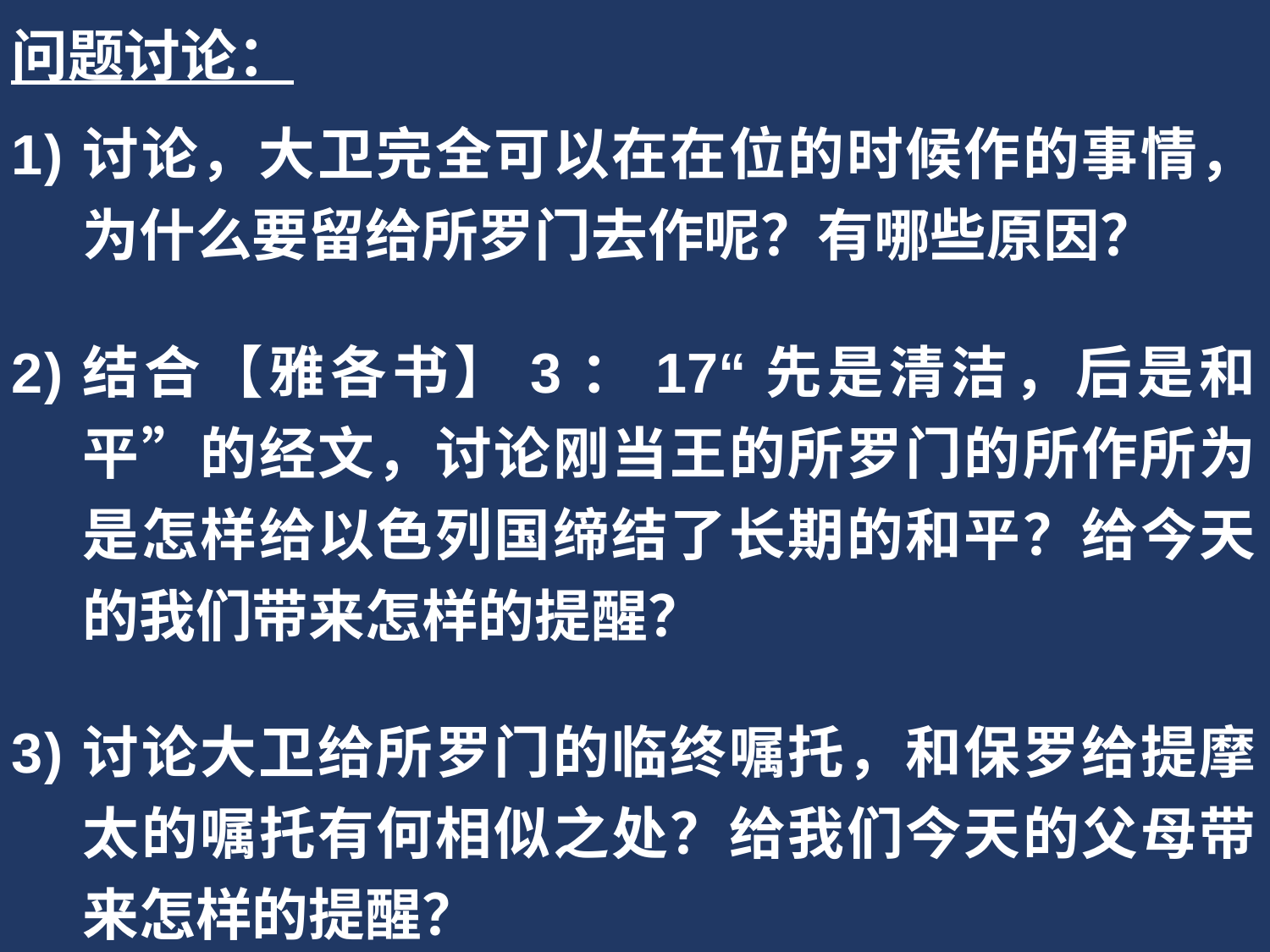

问题讨论：
讨论，大卫完全可以在在位的时候作的事情，为什么要留给所罗门去作呢？有哪些原因？

结合【雅各书】3：17“先是清洁，后是和平”的经文，讨论刚当王的所罗门的所作所为是怎样给以色列国缔结了长期的和平？给今天的我们带来怎样的提醒？

讨论大卫给所罗门的临终嘱托，和保罗给提摩太的嘱托有何相似之处？给我们今天的父母带来怎样的提醒？